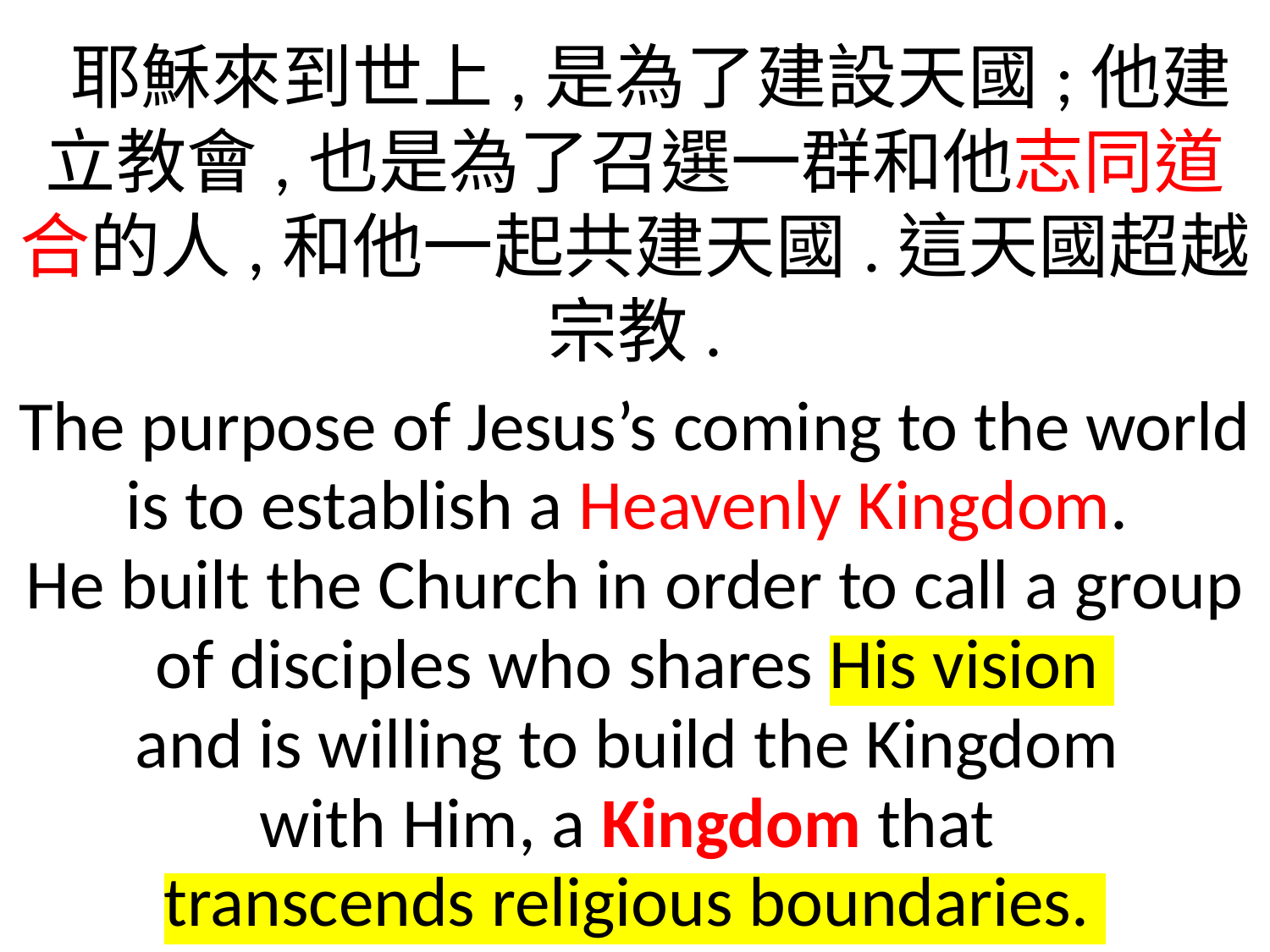

耶穌來到世上,是為了建設天國;他建立教會,也是為了召選一群和他志同道合的人,和他一起共建天國.這天國超越宗教.
The purpose of Jesus’s coming to the world is to establish a Heavenly Kingdom.
He built the Church in order to call a group of disciples who shares His vision
and is willing to build the Kingdom
with Him, a Kingdom that
transcends religious boundaries.